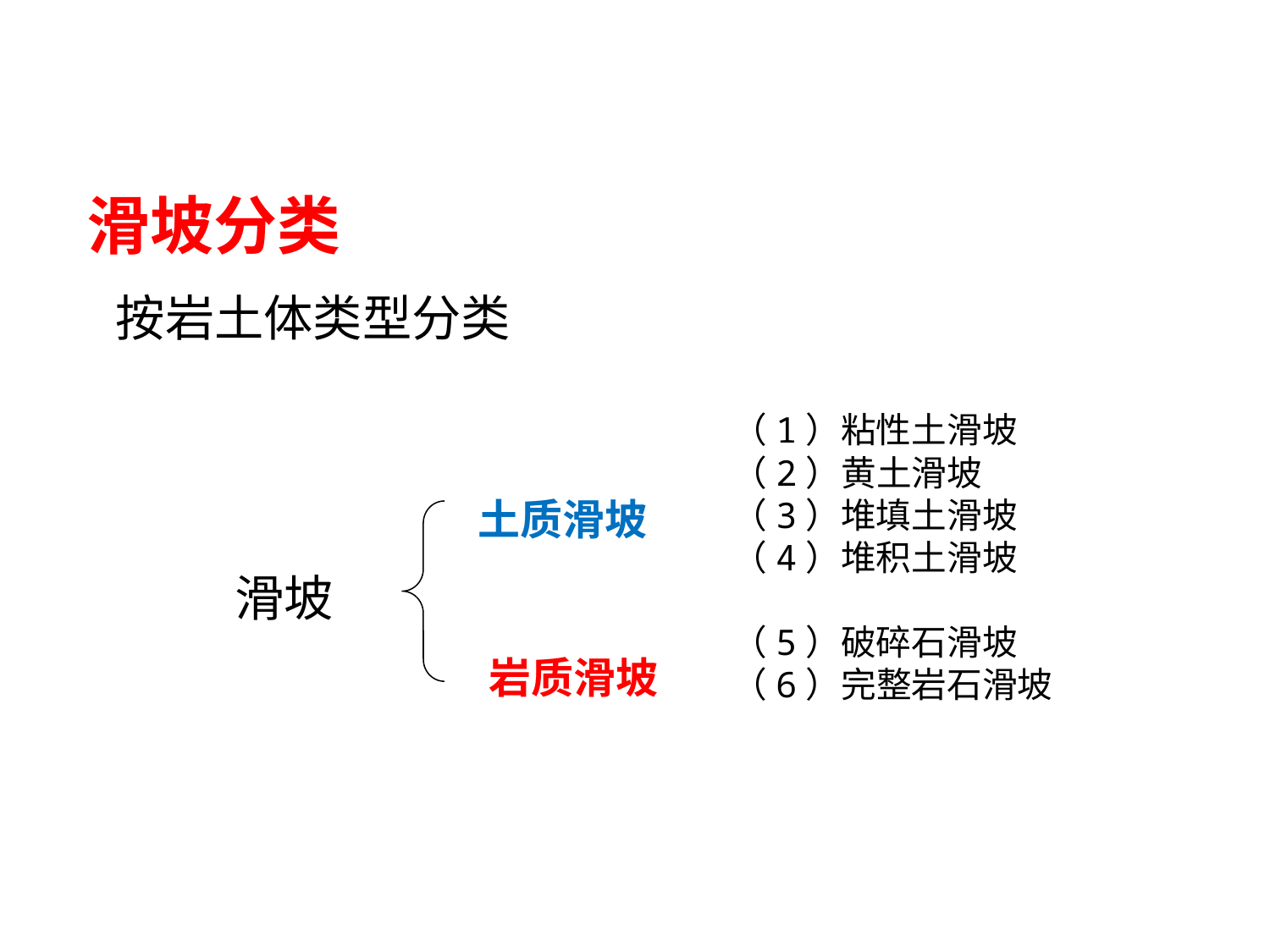

滑坡分类
   按岩土体类型分类

（1）粘性土滑坡
（2）黄土滑坡
（3）堆填土滑坡
（4）堆积土滑坡

（5）破碎石滑坡
（6）完整岩石滑坡

土质滑坡

岩质滑坡
滑坡